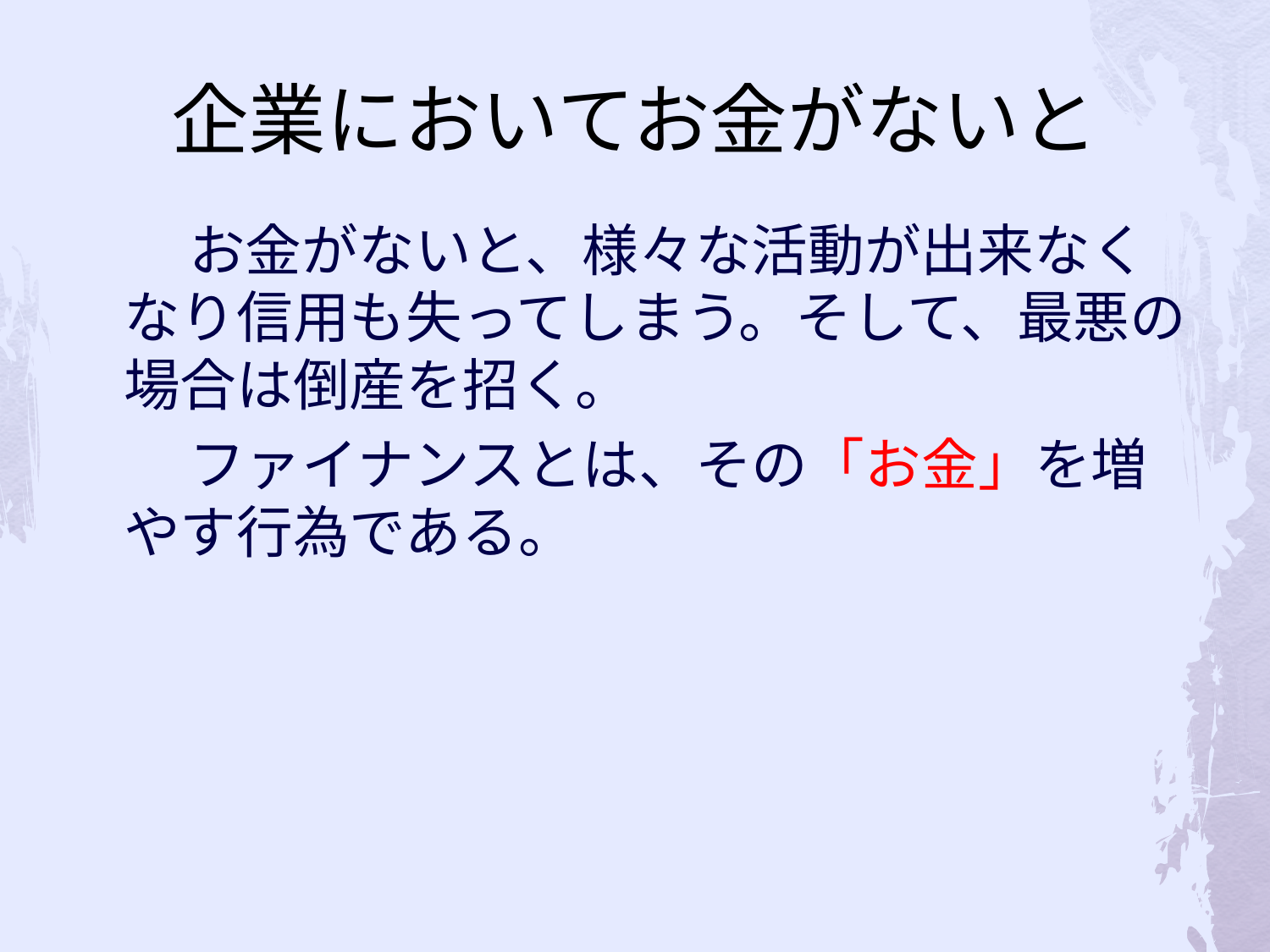

# 企業においてお金がないと
　　お金がないと、様々な活動が出来なくなり信用も失ってしまう。そして、最悪の場合は倒産を招く。
　　ファイナンスとは、その「お金」を増やす行為である。